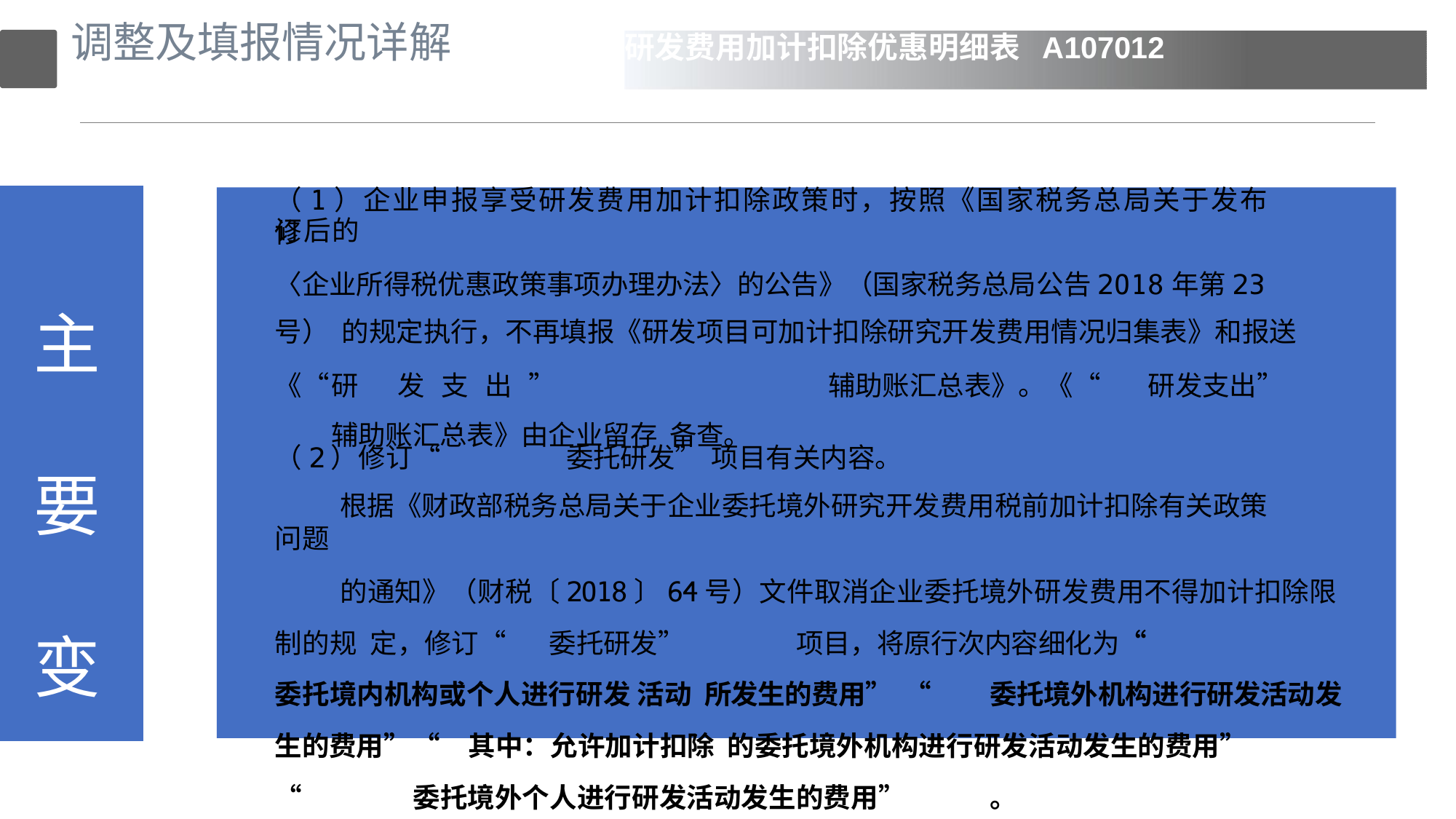

# 调整及填报情况详解
研发费用加计扣除优惠明细表
A107012

（1）企业申报享受研发费用加计扣除政策时，按照《国家税务总局关于发布修

订后的
〈企业所得税优惠政策事项办理办法〉的公告》（国家税务总局公告2018年第23号）  的规定执行，不再填报《研发项目可加计扣除研究开发费用情况归集表》和报送
《“	研	发	支	出	”	辅助账汇总表》。《“	研发支出”	辅助账汇总表》由企业留存  备查。
（2）修订“	委托研发”	项目有关内容。
根据《财政部税务总局关于企业委托境外研究开发费用税前加计扣除有关政策问题
的通知》（财税〔2018〕64号）文件取消企业委托境外研发费用不得加计扣除限制的规  定，修订“	委托研发”	项目，将原行次内容细化为“	委托境内机构或个人进行研发 活动  所发生的费用”	“	委托境外机构进行研发活动发生的费用”	“	其中：允许加计扣除  的委托境外机构进行研发活动发生的费用”	“	委托境外个人进行研发活动发生的费用”	。
主  要  变  化